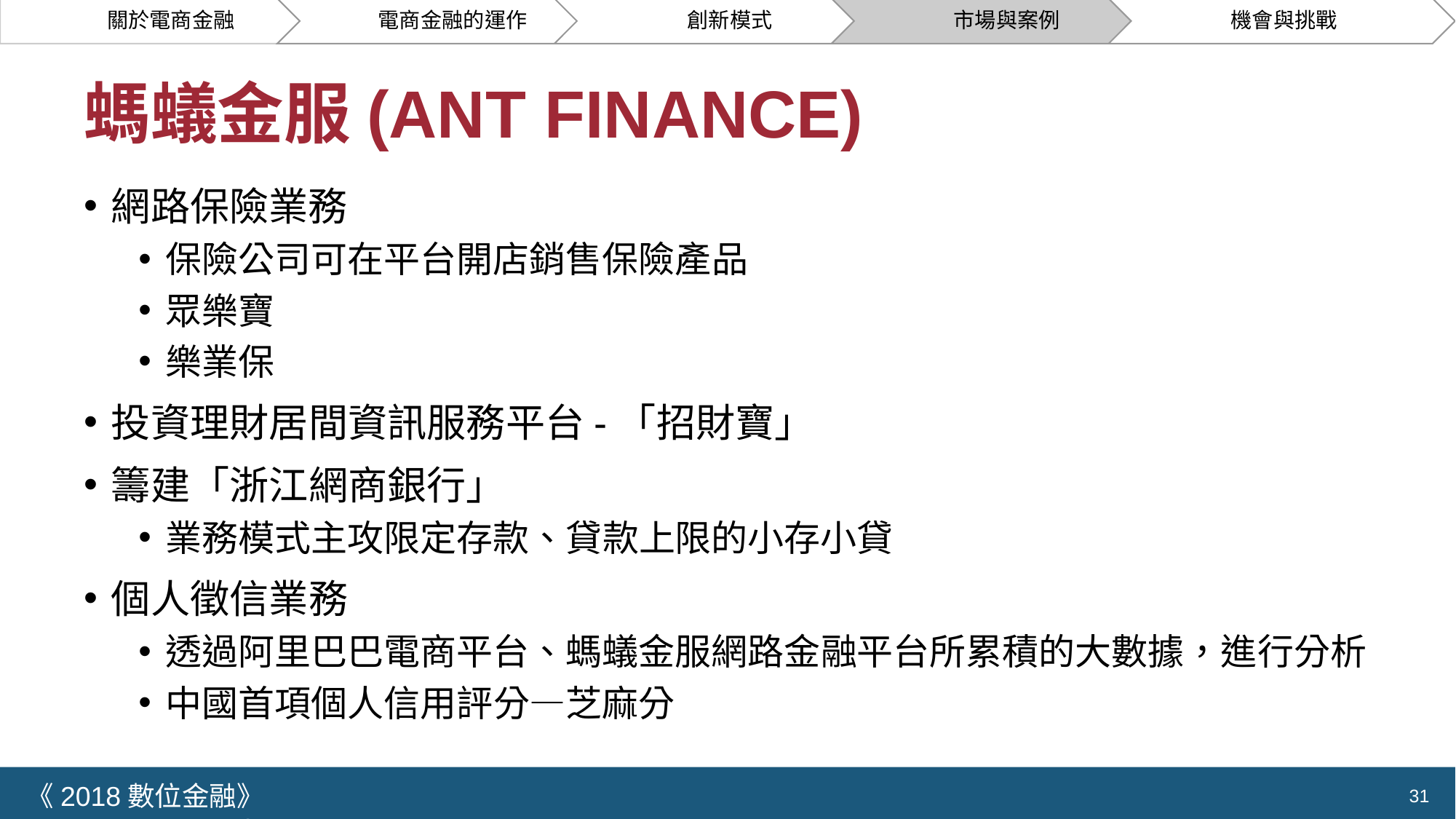

關於電商金融
電商金融的運作
創新模式
市場與案例
機會與挑戰
# 螞蟻金服(ANT FINANCE)
網路保險業務
保險公司可在平台開店銷售保險產品
眾樂寶
樂業保
投資理財居間資訊服務平台-「招財寶」
籌建「浙江網商銀行」
業務模式主攻限定存款、貸款上限的小存小貸
個人徵信業務
透過阿里巴巴電商平台、螞蟻金服網路金融平台所累積的大數據，進行分析
中國首項個人信用評分—芝麻分
《2018數位金融》                                                                                                                                             	NCTU.IIM.IEBI Lab
31